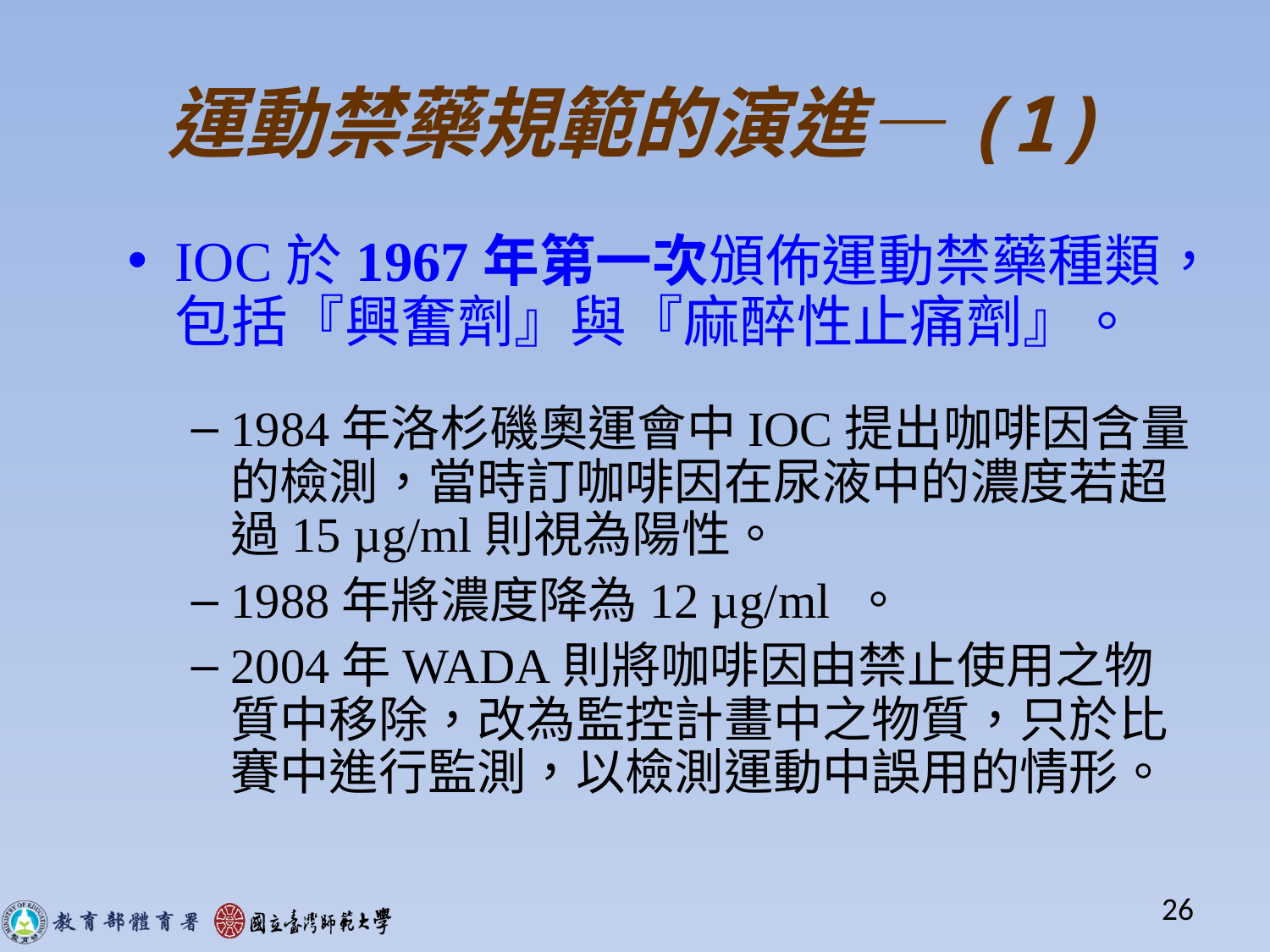

# 運動禁藥規範的演進—(1)
IOC於1967年第一次頒佈運動禁藥種類，包括『興奮劑』與『麻醉性止痛劑』。

1984年洛杉磯奧運會中IOC提出咖啡因含量的檢測，當時訂咖啡因在尿液中的濃度若超過15 µg/ml則視為陽性。
1988年將濃度降為12 µg/ml 。
2004年WADA則將咖啡因由禁止使用之物質中移除，改為監控計畫中之物質，只於比賽中進行監測，以檢測運動中誤用的情形。
26